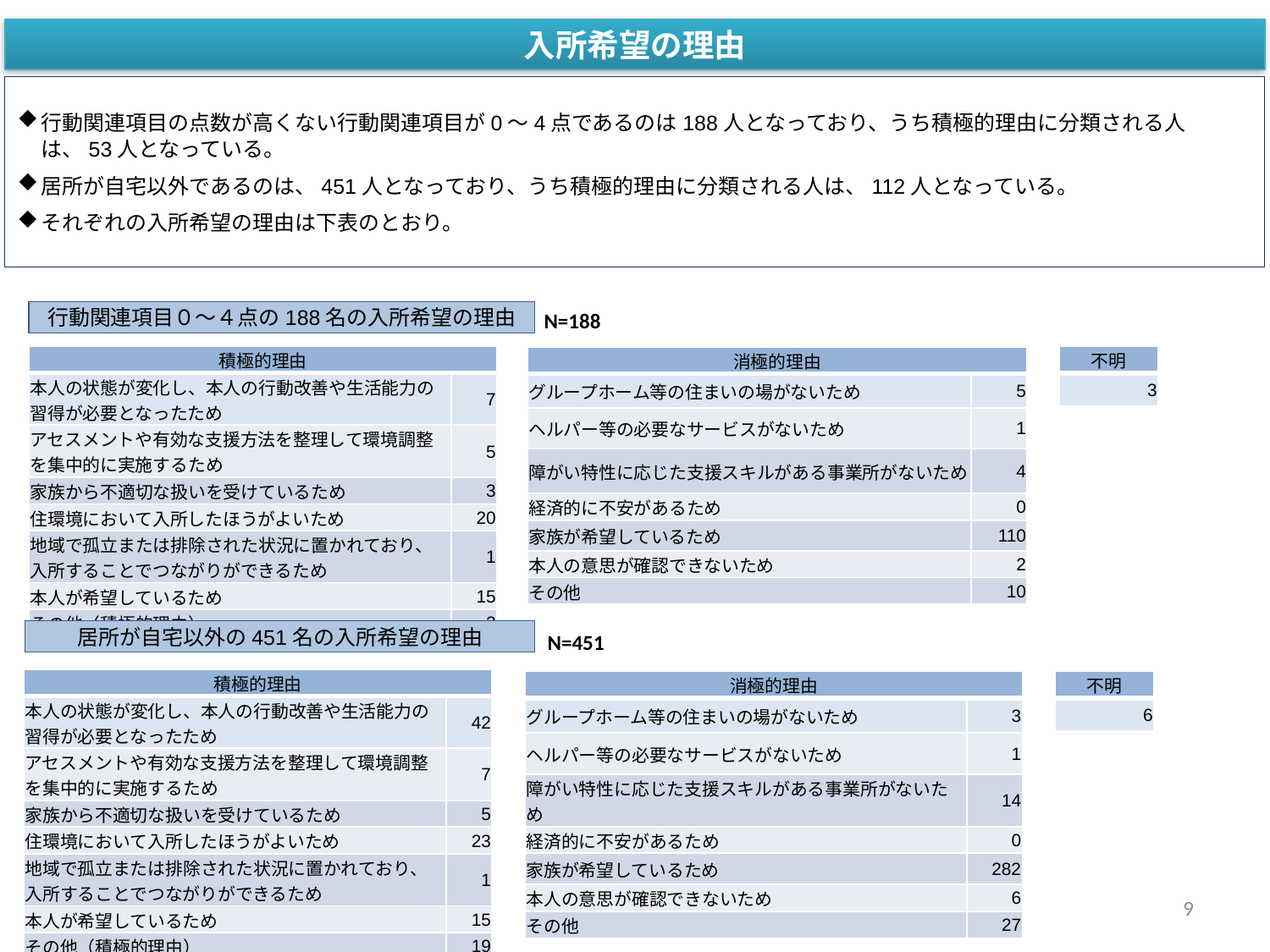

入所希望の理由
行動関連項目の点数が高くない行動関連項目が0～4点であるのは188人となっており、うち積極的理由に分類される人は、53人となっている。
居所が自宅以外であるのは、451人となっており、うち積極的理由に分類される人は、112人となっている。
それぞれの入所希望の理由は下表のとおり。
N=188
行動関連項目０～４点の188名の入所希望の理由
| 積極的理由 |  |
| --- | --- |
| 本人の状態が変化し、本人の行動改善や生活能力の習得が必要となったため | 7 |
| アセスメントや有効な支援方法を整理して環境調整を集中的に実施するため | 5 |
| 家族から不適切な扱いを受けているため | 3 |
| 住環境において入所したほうがよいため | 20 |
| 地域で孤立または排除された状況に置かれており、入所することでつながりができるため | 1 |
| 本人が希望しているため | 15 |
| その他（積極的理由） | 2 |
| 不明 |
| --- |
| 3 |
| 消極的理由 |  |
| --- | --- |
| グループホーム等の住まいの場がないため | 5 |
| ヘルパー等の必要なサービスがないため | 1 |
| 障がい特性に応じた支援スキルがある事業所がないため | 4 |
| 経済的に不安があるため | 0 |
| 家族が希望しているため | 110 |
| 本人の意思が確認できないため | 2 |
| その他 | 10 |
居所が自宅以外の451名の入所希望の理由
N=451
| 積極的理由 |  |
| --- | --- |
| 本人の状態が変化し、本人の行動改善や生活能力の習得が必要となったため | 42 |
| アセスメントや有効な支援方法を整理して環境調整を集中的に実施するため | 7 |
| 家族から不適切な扱いを受けているため | 5 |
| 住環境において入所したほうがよいため | 23 |
| 地域で孤立または排除された状況に置かれており、入所することでつながりができるため | 1 |
| 本人が希望しているため | 15 |
| その他（積極的理由） | 19 |
| 消極的理由 |  |
| --- | --- |
| グループホーム等の住まいの場がないため | 3 |
| ヘルパー等の必要なサービスがないため | 1 |
| 障がい特性に応じた支援スキルがある事業所がないため | 14 |
| 経済的に不安があるため | 0 |
| 家族が希望しているため | 282 |
| 本人の意思が確認できないため | 6 |
| その他 | 27 |
| 不明 |
| --- |
| 6 |
9